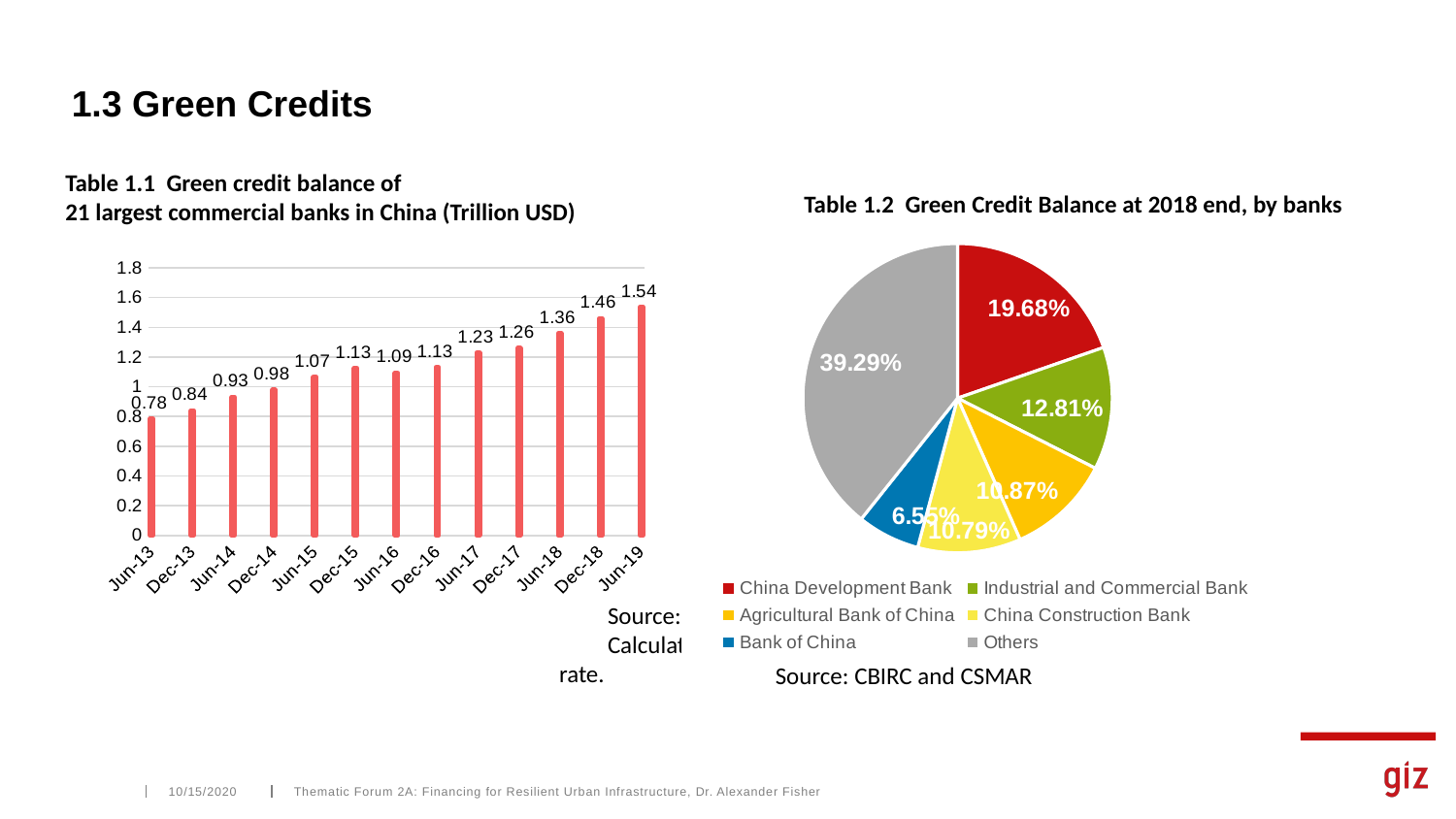

# 1.3 Green Credits
Table 1.1  Green credit balance of
21 largest commercial banks in China (Trillion USD)

Table 1.2  Green Credit Balance at 2018 end, by banks

### Chart

| Category |  |
|---|---|
| China Development Bank | 1.9012 |
| Industrial and Commercial Bank | 1.237758 |
| Agricultural Bank of China | 1.0504 |
| China Construction Bank | 1.04226 |
| Bank of China | 0.632667 |
| Others | 3.795715000000001 |

### Chart

| Category | 系列 1 |
|---|---|
| 41426 | 0.7831169669960601 |
| 41609 | 0.8396305625524769 |
| 41791 | 0.9311714527577 |
| 41974 | 0.9783811942436673 |
| 42156 | 1.0660843876436965 |
| 42339 | 1.1254896923768545 |
| 42522 | 1.092994896346145 |
| 42705 | 1.130632461647321 |
| 42887 | 1.2293018158120799 |
| 43070 | 1.2589235463135755 |
| 43252 | 1.360050775228942 |
| 43435 | 1.4597878320790643 |
| 43617 | 1.5365659201275639 |
|  | None |
Source: CBIRC
Calculated by annal averaged exchange rate.
Source: CBIRC and CSMAR
10/15/2020
Thematic Forum 2A: Financing for Resilient Urban Infrastructure, Dr. Alexander Fisher